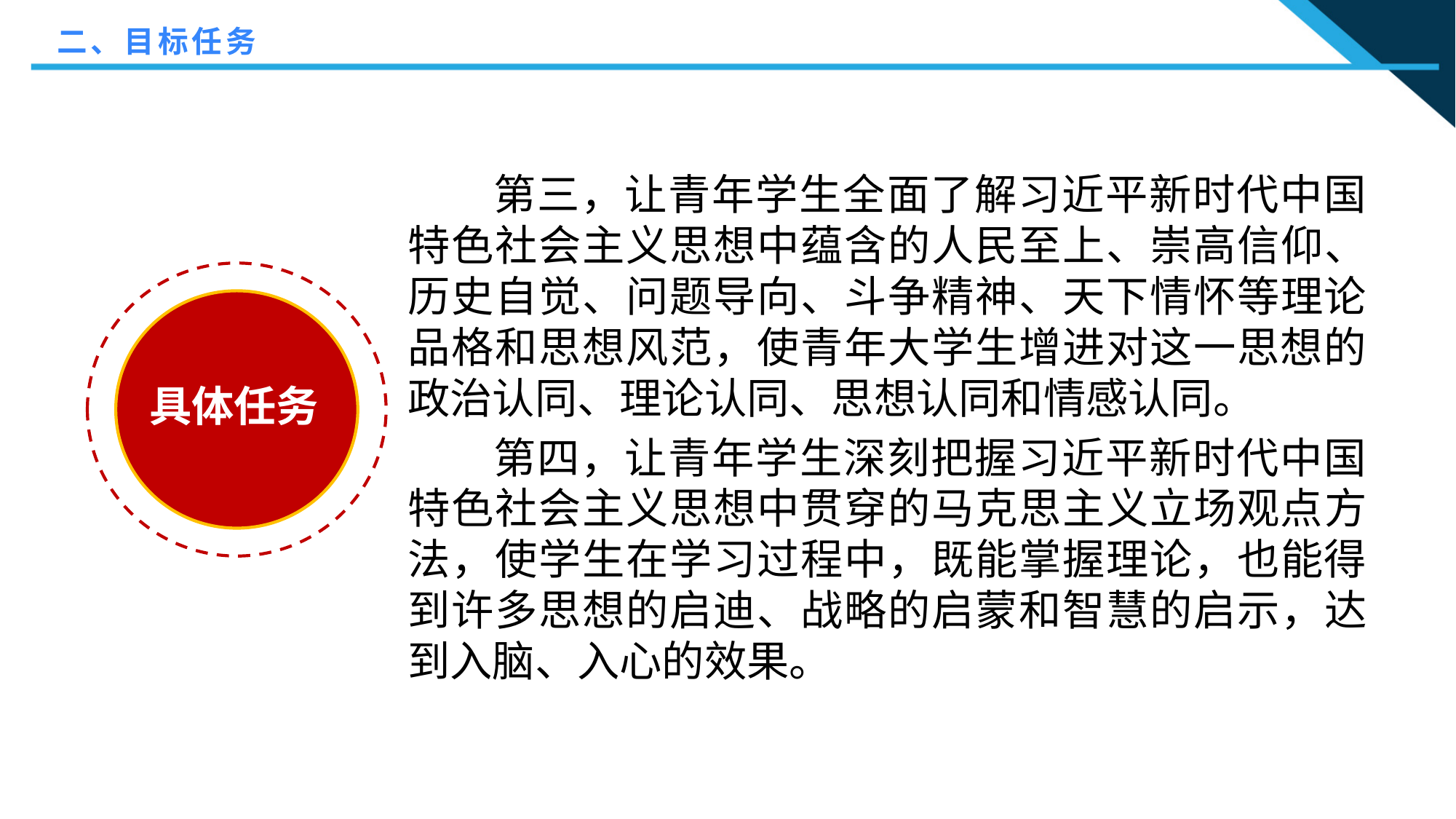

二、目标任务
第三，让青年学生全面了解习近平新时代中国特色社会主义思想中蕴含的人民至上、崇高信仰、历史自觉、问题导向、斗争精神、天下情怀等理论品格和思想风范，使青年大学生增进对这一思想的政治认同、理论认同、思想认同和情感认同。
第四，让青年学生深刻把握习近平新时代中国特色社会主义思想中贯穿的马克思主义立场观点方法，使学生在学习过程中，既能掌握理论，也能得到许多思想的启迪、战略的启蒙和智慧的启示，达到入脑、入心的效果。

具体任务